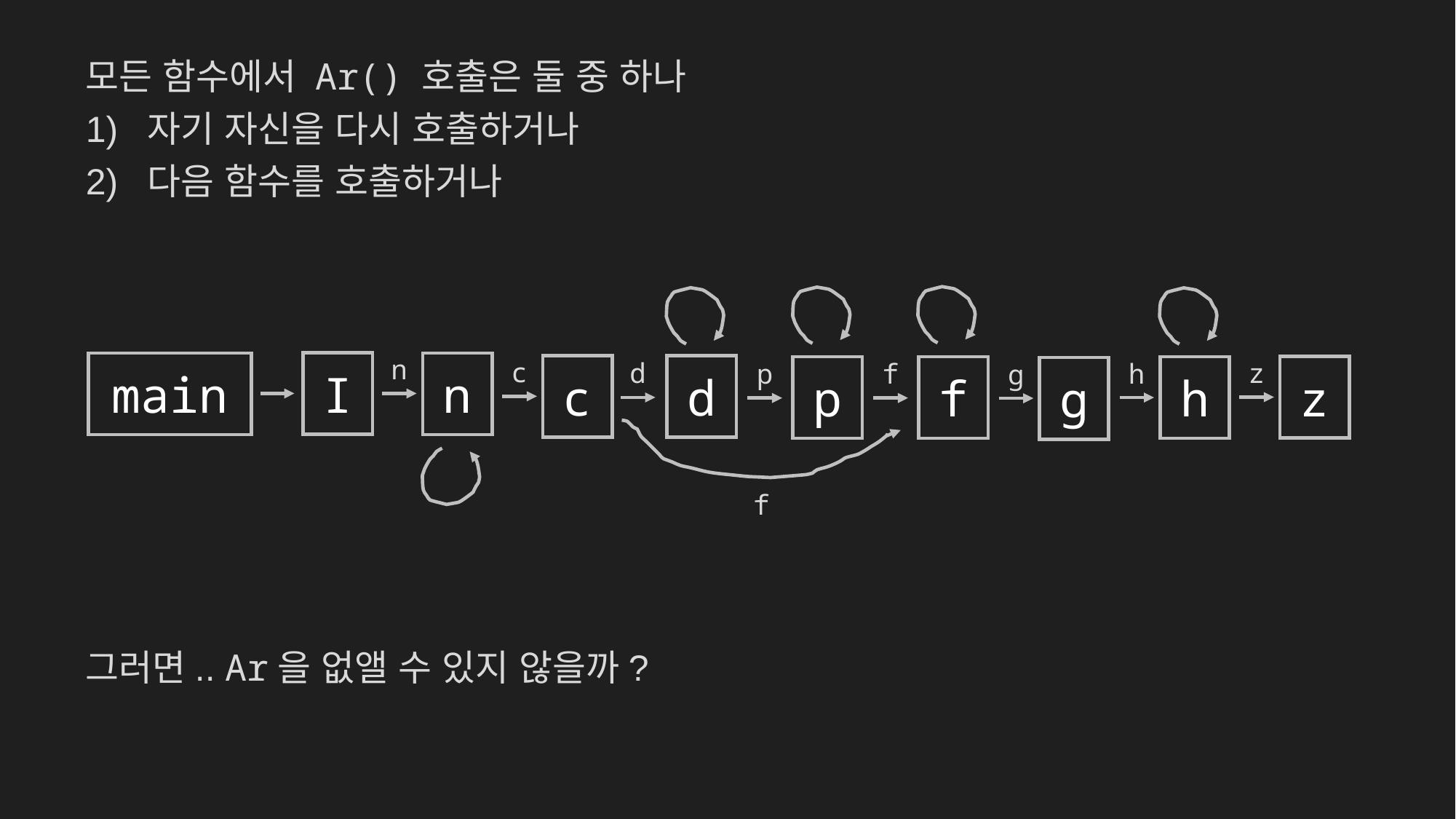

모든 함수에서 Ar() 호출은 둘 중 하나
자기 자신을 다시 호출하거나
다음 함수를 호출하거나

n
c
z
d
h
p
f
g
I
main
n
c
d
z
p
f
h
g

f
그러면.. Ar을 없앨 수 있지 않을까?